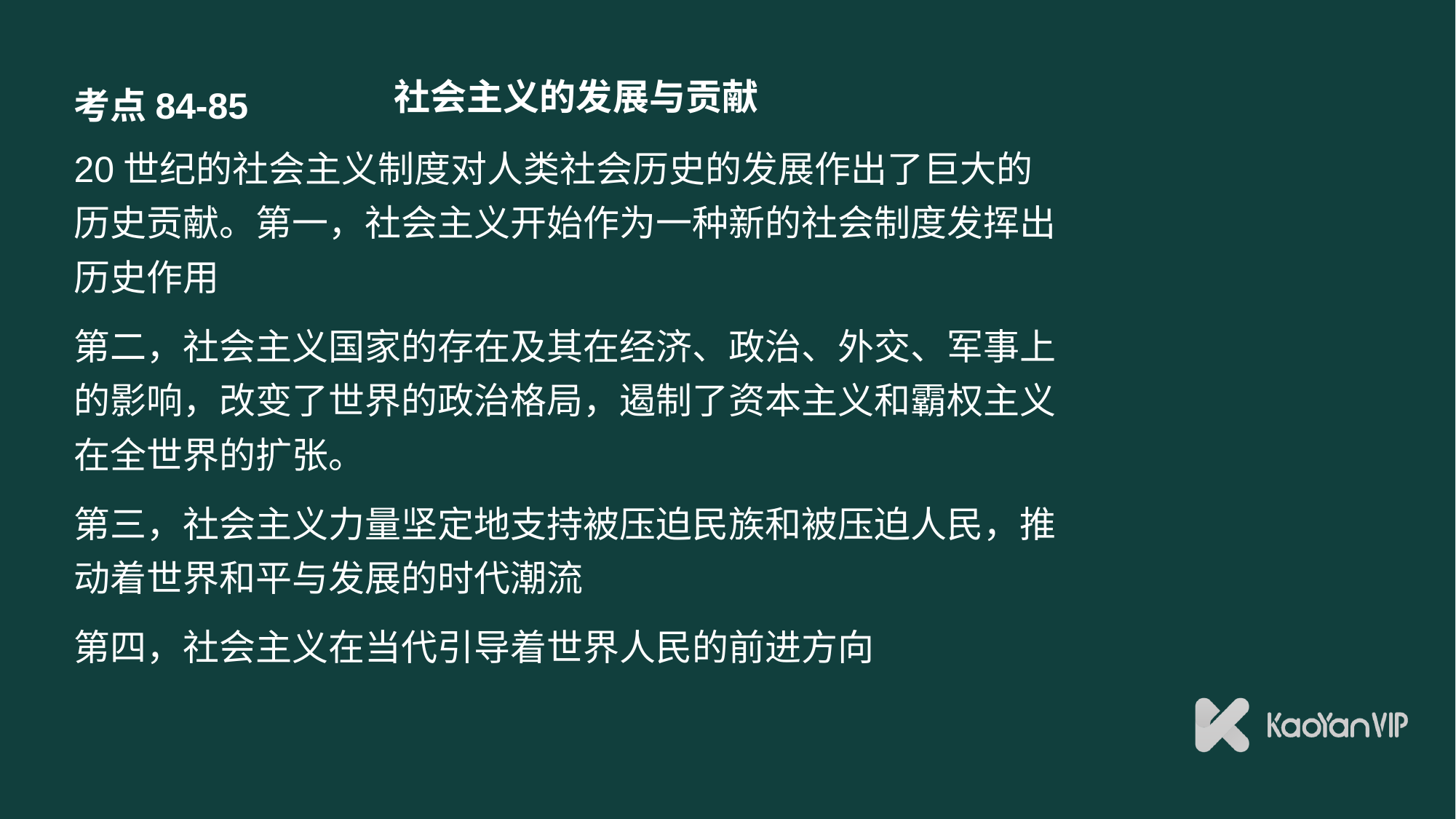

# 社会主义的发展与贡献
考点84-85
20世纪的社会主义制度对人类社会历史的发展作出了巨大的历史贡献。第一，社会主义开始作为一种新的社会制度发挥出历史作用
第二，社会主义国家的存在及其在经济、政治、外交、军事上的影响，改变了世界的政治格局，遏制了资本主义和霸权主义在全世界的扩张。
第三，社会主义力量坚定地支持被压迫民族和被压迫人民，推动着世界和平与发展的时代潮流
第四，社会主义在当代引导着世界人民的前进方向